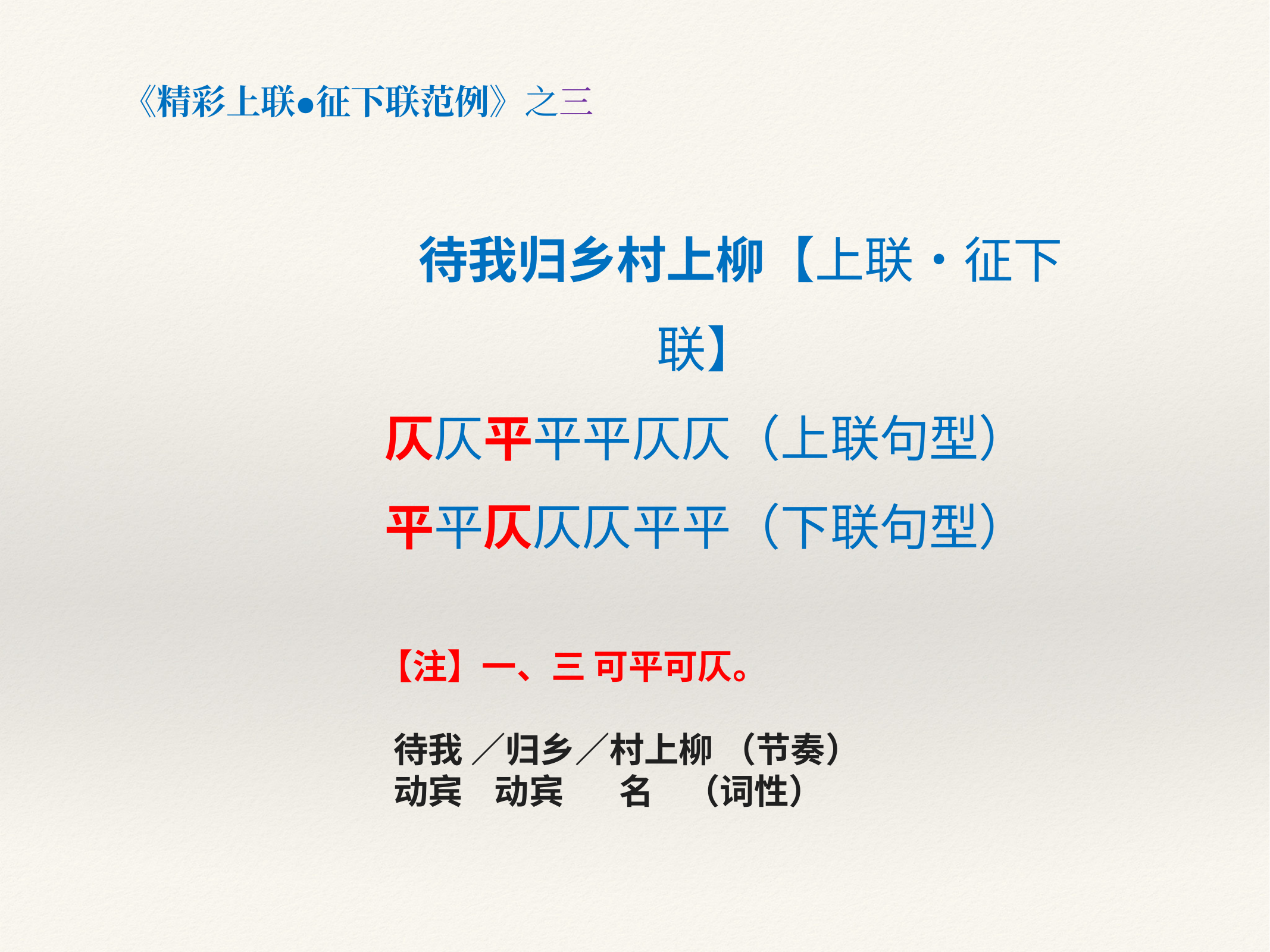

《精彩上联•征下联范例》之三
     待我归乡村上柳【上联•征下联】
仄仄平平平仄仄（上联句型）
平平仄仄仄平平（下联句型）

        【注】一、三 可平可仄。

          待我 ／归乡／村上柳 （节奏）
          动宾    动宾       名    （词性）